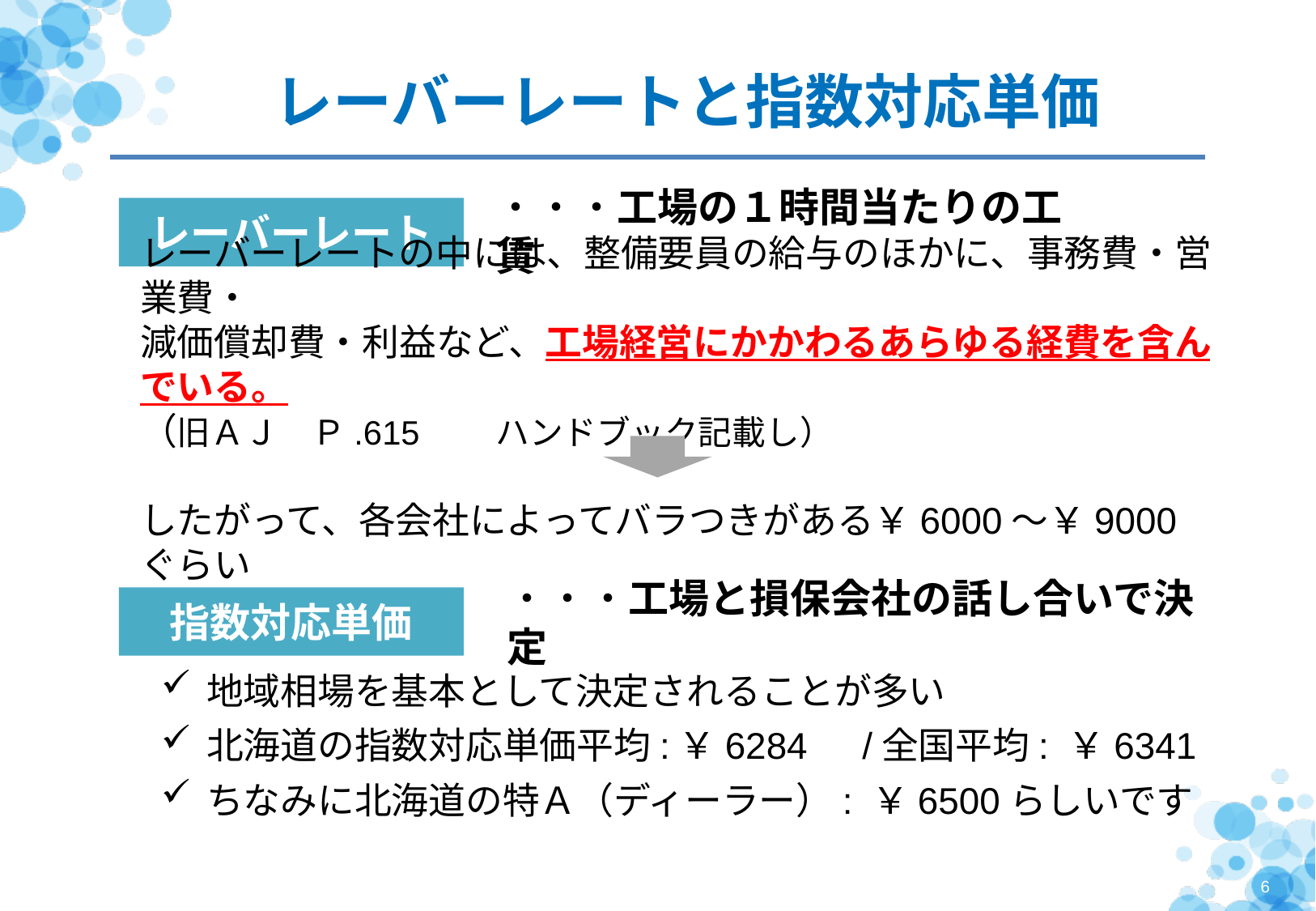

# レーバーレートと指数対応単価
レーバーレート
・・・工場の１時間当たりの工賃
レーバーレートの中には、整備要員の給与のほかに、事務費・営業費・
減価償却費・利益など、工場経営にかかわるあらゆる経費を含んでいる。
（旧ＡＪ　Ｐ.615　　ハンドブック記載し）

したがって、各会社によってバラつきがある￥6000～￥9000ぐらい

指数対応単価
・・・工場と損保会社の話し合いで決定
地域相場を基本として決定されることが多い
北海道の指数対応単価平均:￥6284　/全国平均: ￥6341
ちなみに北海道の特Ａ（ディーラー）: ￥6500らしいです
6